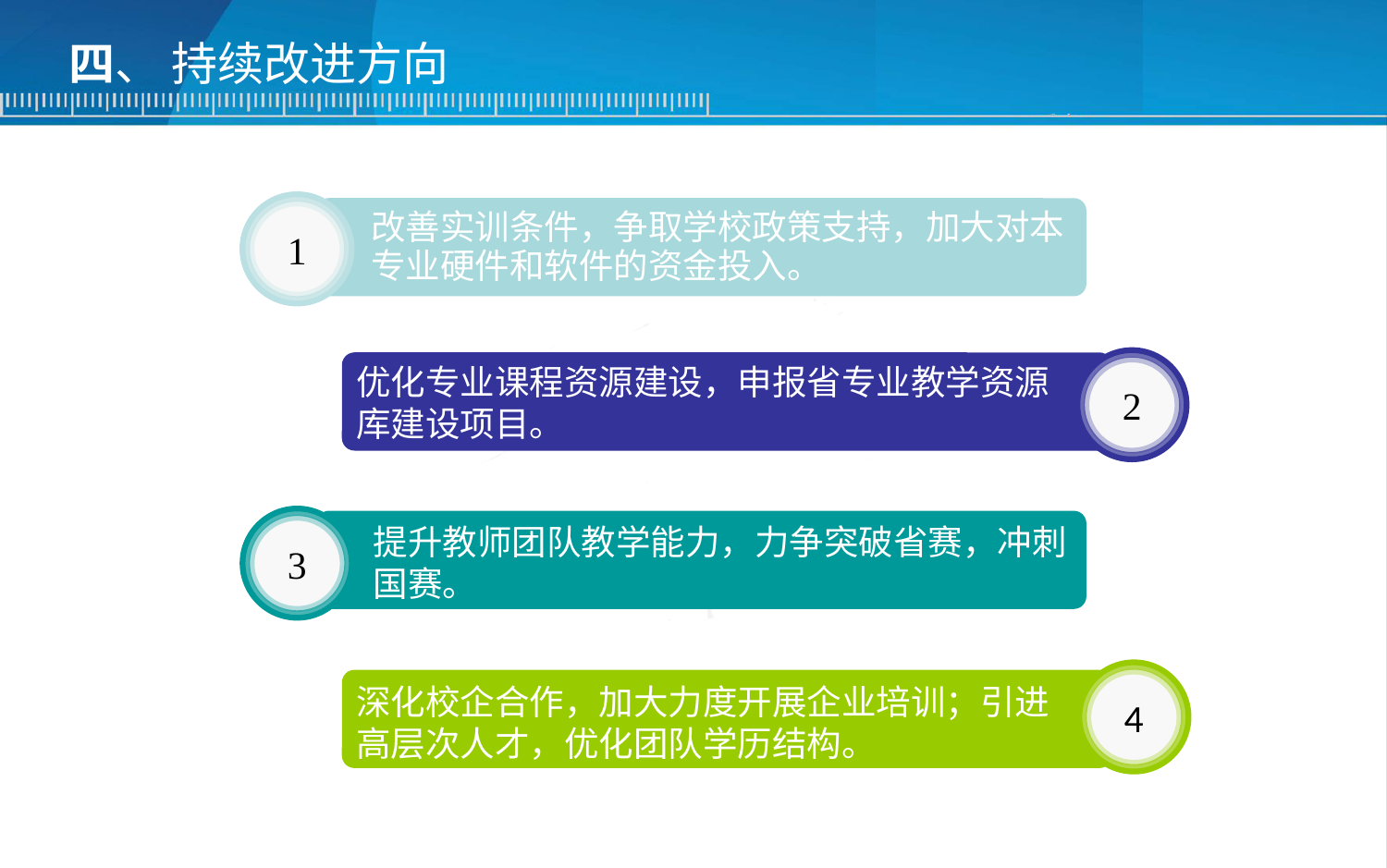

四、 持续改进方向

1

改善实训条件，争取学校政策支持，加大对本专业硬件和软件的资金投入。
2

优化专业课程资源建设，申报省专业教学资源库建设项目。

3

提升教师团队教学能力，力争突破省赛，冲刺国赛。

4

深化校企合作，加大力度开展企业培训；引进高层次人才，优化团队学历结构。